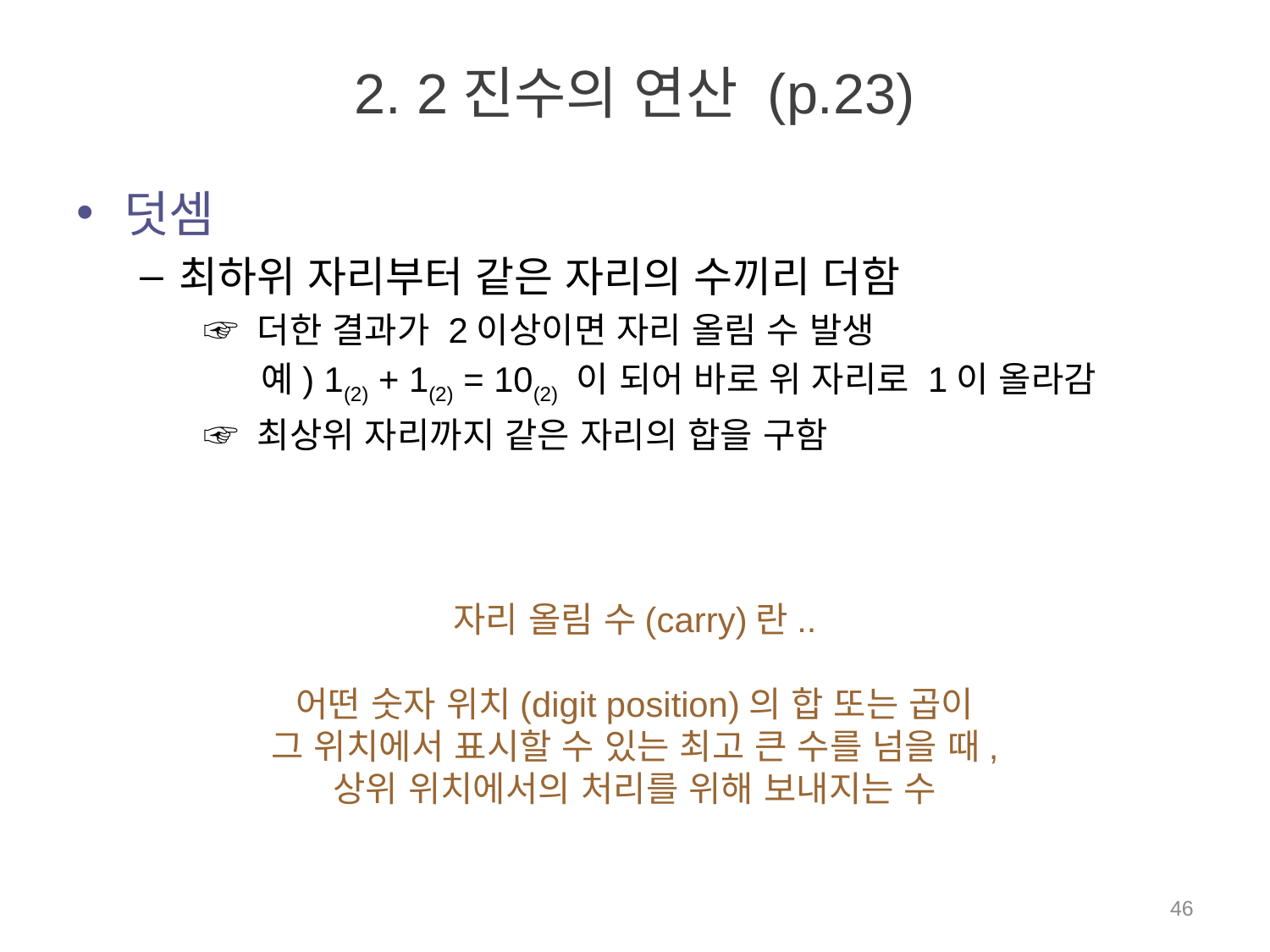

# 2. 2진수의 연산 (p.23)
덧셈
최하위 자리부터 같은 자리의 수끼리 더함
☞ 더한 결과가 2이상이면 자리 올림 수 발생
     예) 1(2) + 1(2) = 10(2) 이 되어 바로 위 자리로 1이 올라감
☞ 최상위 자리까지 같은 자리의 합을 구함
자리 올림 수(carry)란..

어떤 숫자 위치(digit position)의 합 또는 곱이
그 위치에서 표시할 수 있는 최고 큰 수를 넘을 때,
상위 위치에서의 처리를 위해 보내지는 수
46